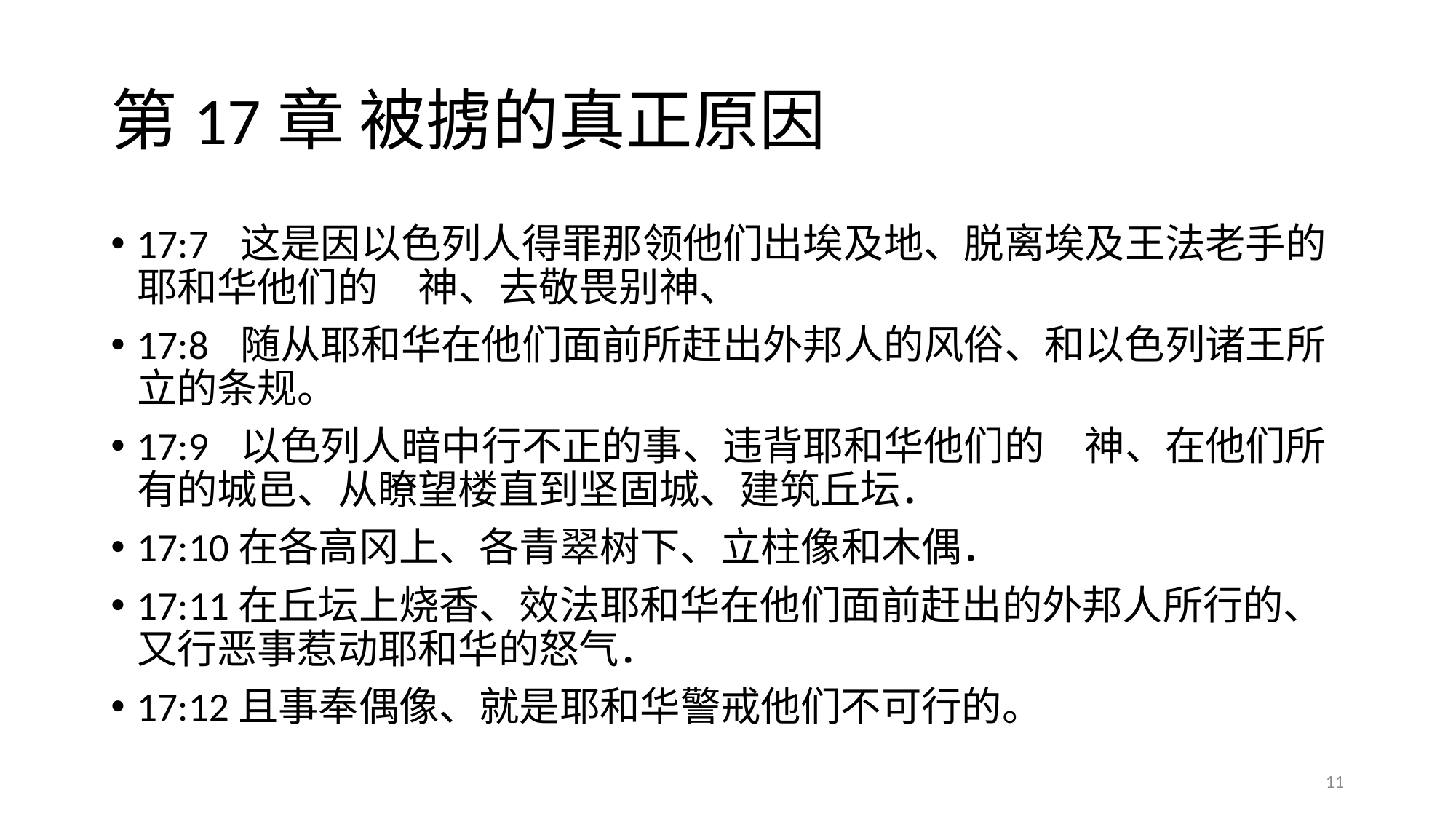

# 第17章 被掳的真正原因
17:7	这是因以色列人得罪那领他们出埃及地、脱离埃及王法老手的耶和华他们的　神、去敬畏别神、
17:8	随从耶和华在他们面前所赶出外邦人的风俗、和以色列诸王所立的条规。
17:9	以色列人暗中行不正的事、违背耶和华他们的　神、在他们所有的城邑、从瞭望楼直到坚固城、建筑丘坛．
17:10在各高冈上、各青翠树下、立柱像和木偶．
17:11在丘坛上烧香、效法耶和华在他们面前赶出的外邦人所行的、又行恶事惹动耶和华的怒气．
17:12且事奉偶像、就是耶和华警戒他们不可行的。
11